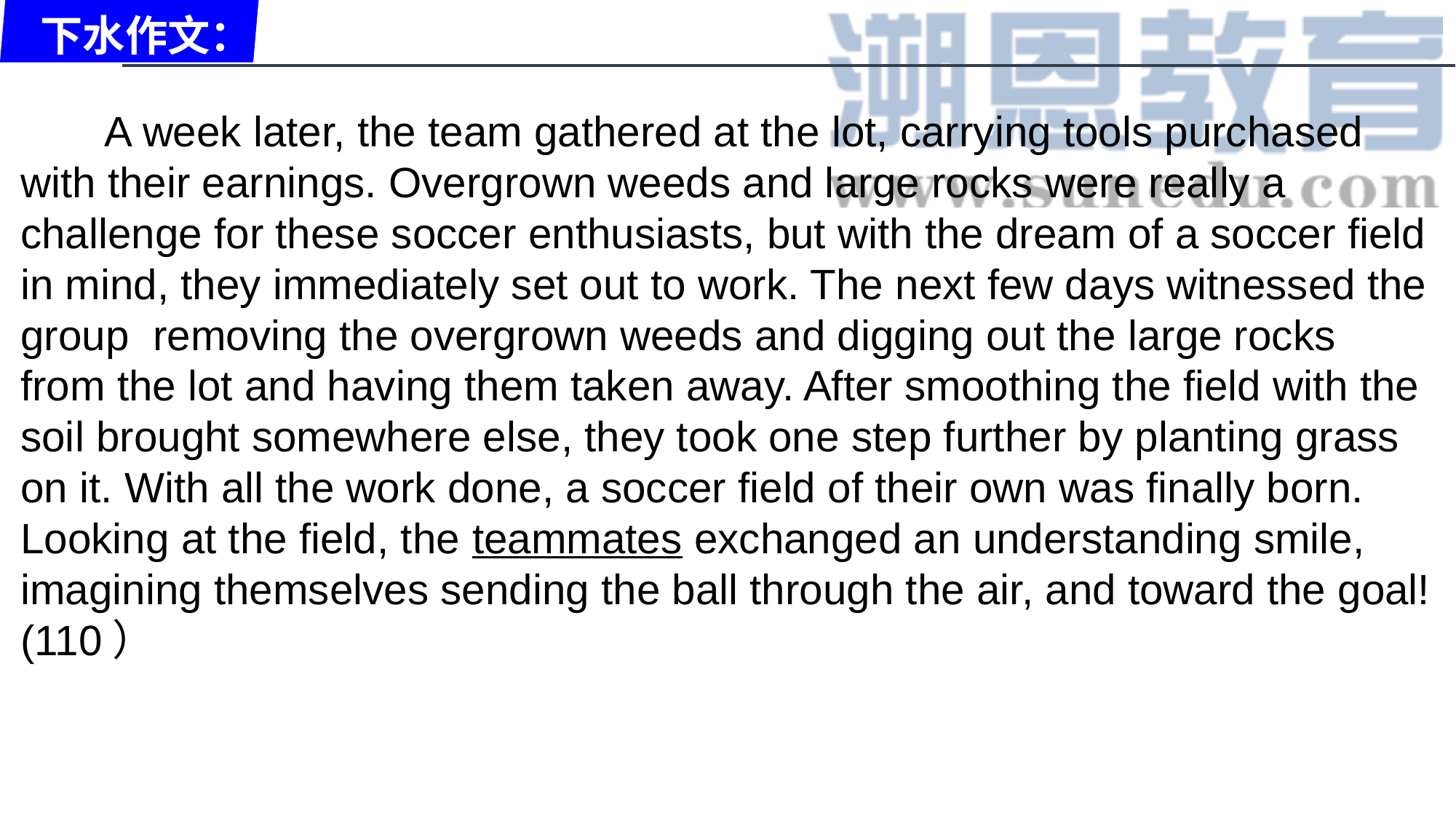

下水作文：
        A week later, the team gathered at the lot, carrying tools purchased with their earnings. Overgrown weeds and large rocks were really a challenge for these soccer enthusiasts, but with the dream of a soccer field in mind, they immediately set out to work. The next few days witnessed the group  removing the overgrown weeds and digging out the large rocks from the lot and having them taken away. After smoothing the field with the soil brought somewhere else, they took one step further by planting grass on it. With all the work done, a soccer field of their own was finally born. Looking at the field, the teammates exchanged an understanding smile, imagining themselves sending the ball through the air, and toward the goal! (110）